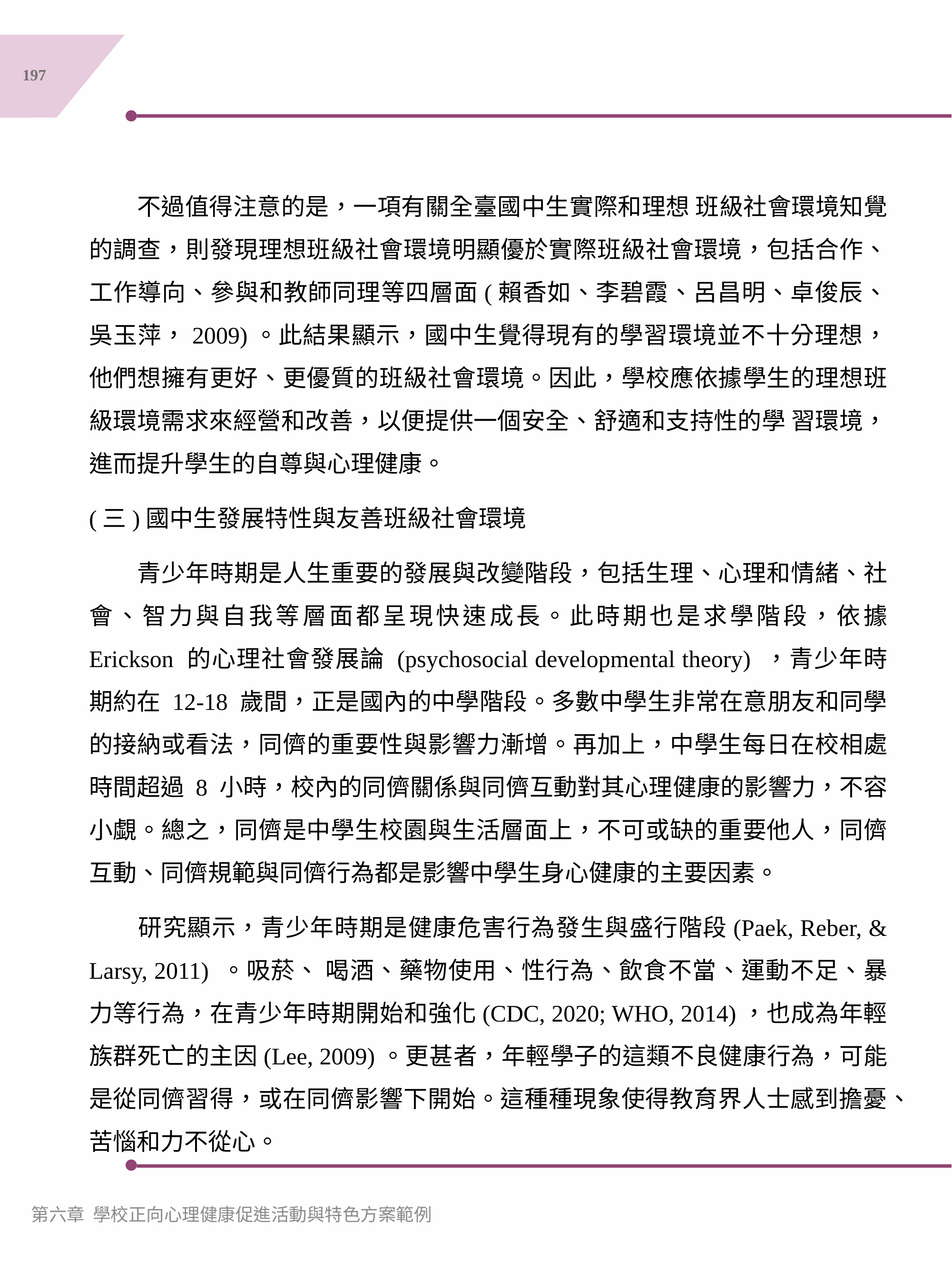

197
　　不過值得注意的是，一項有關全臺國中生實際和理想 班級社會環境知覺的調查，則發現理想班級社會環境明顯優於實際班級社會環境，包括合作、工作導向、參與和教師同理等四層面(賴香如、李碧霞、呂昌明、卓俊辰、吳玉萍，2009)。此結果顯示，國中生覺得現有的學習環境並不十分理想，他們想擁有更好、更優質的班級社會環境。因此，學校應依據學生的理想班級環境需求來經營和改善，以便提供一個安全、舒適和支持性的學 習環境，進而提升學生的自尊與心理健康。
(三)國中生發展特性與友善班級社會環境
　　青少年時期是人生重要的發展與改變階段，包括生理、心理和情緒、社會、智力與自我等層面都呈現快速成長。此時期也是求學階段，依據 Erickson 的心理社會發展論 (psychosocial developmental theory) ，青少年時期約在 12-18 歲間，正是國內的中學階段。多數中學生非常在意朋友和同學的接納或看法，同儕的重要性與影響力漸增。再加上，中學生每日在校相處時間超過 8 小時，校內的同儕關係與同儕互動對其心理健康的影響力，不容小覷。總之，同儕是中學生校園與生活層面上，不可或缺的重要他人，同儕互動、同儕規範與同儕行為都是影響中學生身心健康的主要因素。
　　研究顯示，青少年時期是健康危害行為發生與盛行階段(Paek, Reber, & Larsy, 2011) 。吸菸、 喝酒、藥物使用、性行為、飲食不當、運動不足、暴力等行為，在青少年時期開始和強化(CDC, 2020; WHO, 2014)，也成為年輕族群死亡的主因(Lee, 2009)。更甚者，年輕學子的這類不良健康行為，可能是從同儕習得，或在同儕影響下開始。這種種現象使得教育界人士感到擔憂、苦惱和力不從心。
第六章  學校正向心理健康促進活動與特色方案範例